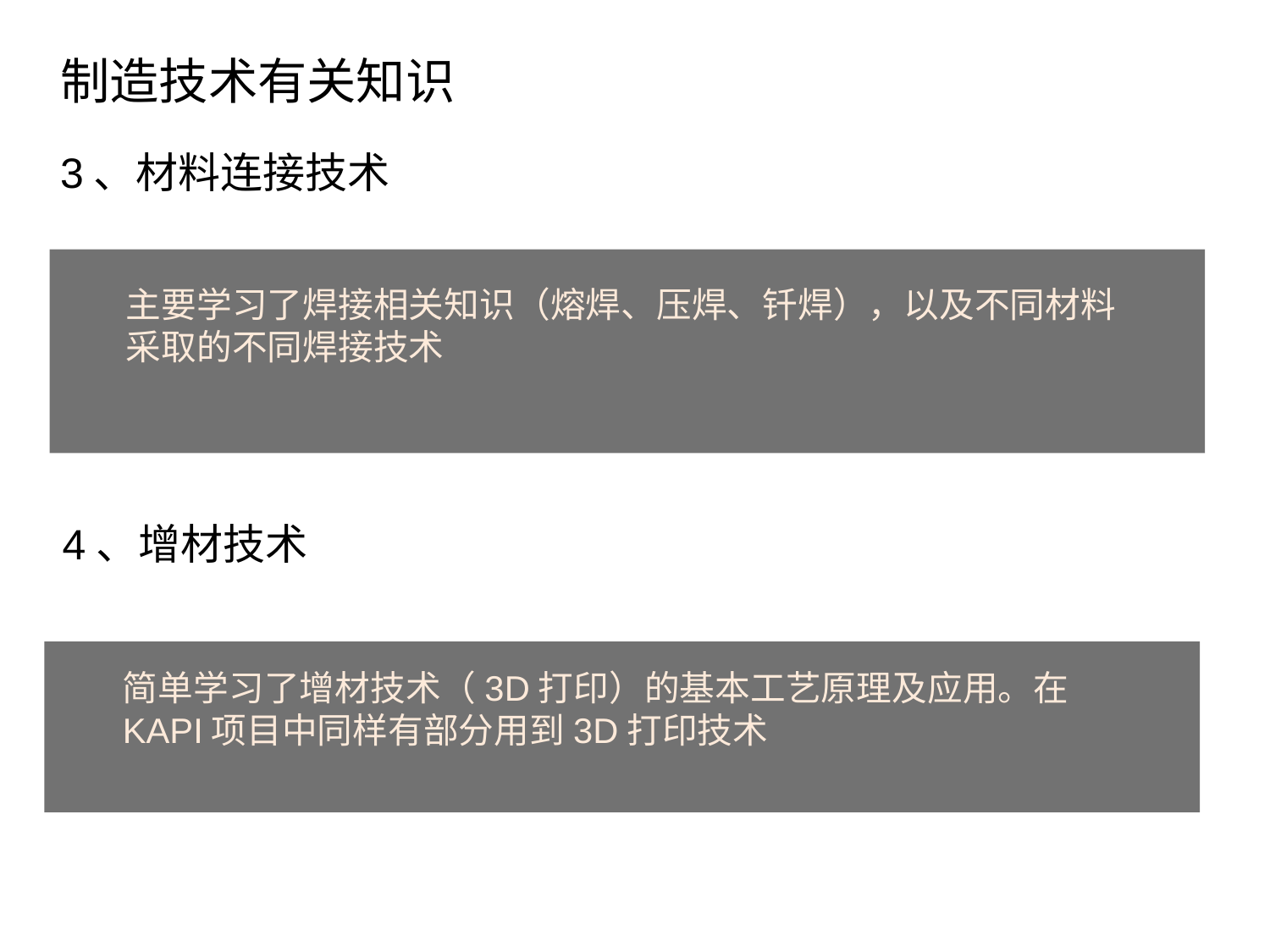

制造技术有关知识
3、材料连接技术

点击添加文本
主要学习了焊接相关知识（熔焊、压焊、钎焊），以及不同材料采取的不同焊接技术
点击添加文本
# 4、增材技术
点击添加文本

简单学习了增材技术（3D打印）的基本工艺原理及应用。在KAPI项目中同样有部分用到3D打印技术
点击添加文本